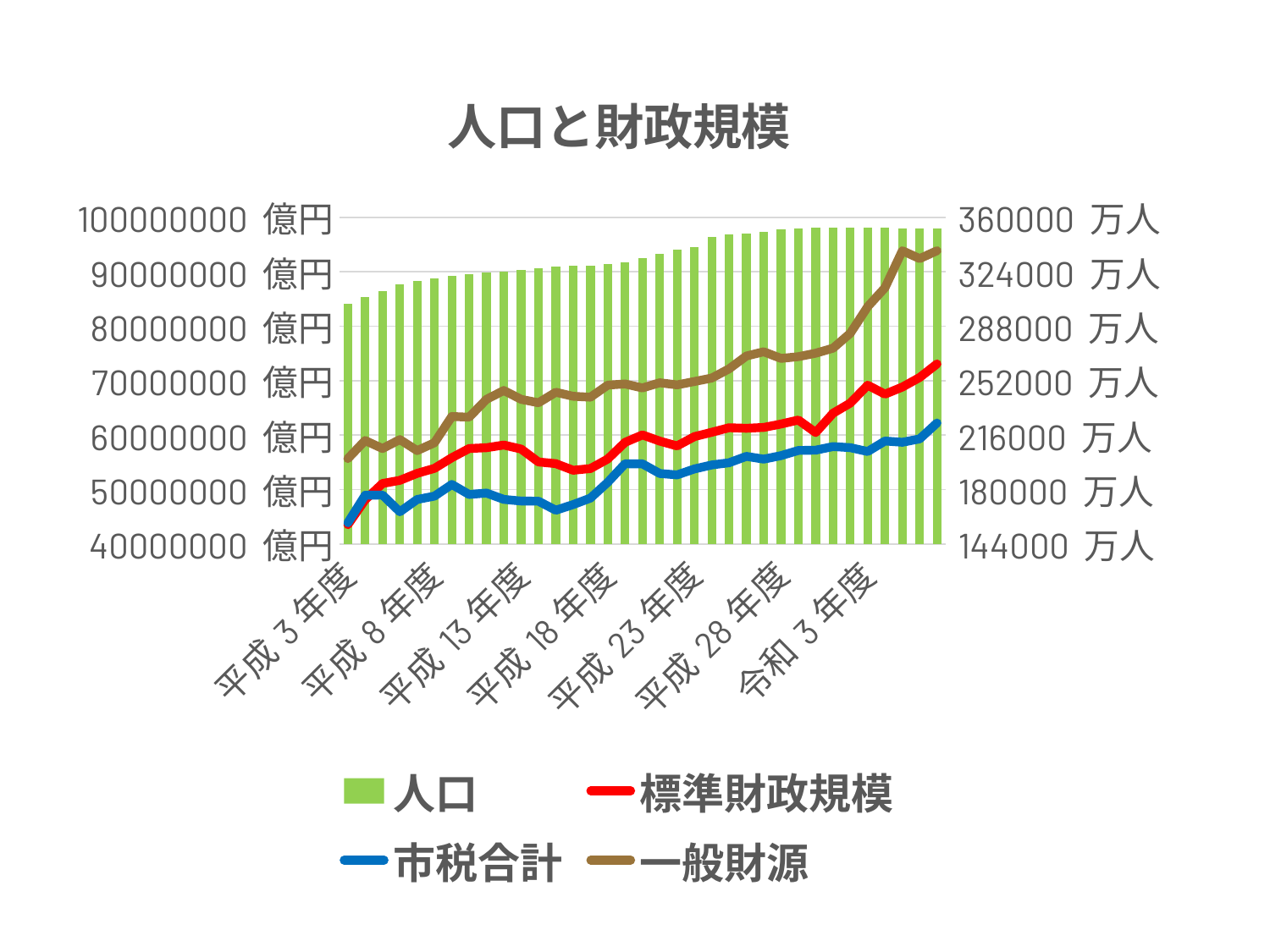

### Chart: 人口と財政規模

| Category | 人口 | 標準財政規模 | 市税合計 | 一般財源 |
|---|---|---|---|---|
| 平成3年度 | 302693.0 | 43527902.0 | 43882636.0 | 55672714.0 |
| 平成4年度 | 307000.0 | 48096448.0 | 48938031.0 | 58994838.0 |
| 平成5年度 | 311214.0 | 51093459.0 | 48971159.0 | 57531019.0 |
| 平成6年度 | 315470.0 | 51669753.0 | 45901539.0 | 59170871.0 |
| 平成7年度 | 317841.0 | 52969100.0 | 48157433.0 | 57146382.0 |
| 平成8年度 | 319667.0 | 53883229.0 | 48782563.0 | 58591213.0 |
| 平成9年度 | 321100.0 | 55838382.0 | 50916108.0 | 63410988.0 |
| 平成10年度 | 322478.0 | 57530894.0 | 49078066.0 | 63283670.0 |
| 平成11年度 | 323642.0 | 57680342.0 | 49341801.0 | 66558998.0 |
| 平成12年度 | 324253.0 | 58172195.0 | 48175995.0 | 68185332.0 |
| 平成13年度 | 325373.0 | 57431414.0 | 47870404.0 | 66565824.0 |
| 平成14年度 | 326321.0 | 55057356.0 | 47848292.0 | 65933178.0 |
| 平成15年度 | 327428.0 | 54747377.0 | 46180069.0 | 67867530.0 |
| 平成16年度 | 327881.0 | 53534138.0 | 47223493.0 | 67124857.0 |
| 平成17年度 | 328200.0 | 53850562.0 | 48417847.0 | 66955997.0 |
| 平成18年度 | 328917.0 | 55609965.0 | 51325739.0 | 69180481.0 |
| 平成19年度 | 330414.0 | 58654909.0 | 54725207.0 | 69387410.0 |
| 平成20年度 | 333003.0 | 60026127.0 | 54710900.0 | 68653428.0 |
| 平成21年度 | 335924.0 | 58889140.0 | 52940923.0 | 69606674.0 |
| 平成22年度 | 338536.0 | 58003776.0 | 52670887.0 | 69218660.0 |
| 平成23年度 | 340520.0 | 59710178.0 | 53770054.0 | 69841250.0 |
| 平成24年度 | 347010.0 | 60512721.0 | 54511849.0 | 70471570.0 |
| 平成25年度 | 348723.0 | 61343492.0 | 54912565.0 | 72160507.0 |
| 平成26年度 | 349388.0 | 61243692.0 | 56083269.0 | 74519007.0 |
| 平成27年度 | 350457.0 | 61406758.0 | 55571640.0 | 75302515.0 |
| 平成28年度 | 351863.0 | 62031528.0 | 56225882.0 | 74077433.0 |
| 平成29年度 | 352418.0 | 62763342.0 | 57167181.0 | 74400315.0 |
| 平成30年度 | 353078.0 | 60457580.0 | 57225191.0 | 75036008.0 |
| 令和元年度 | 353456.0 | 64006993.0 | 57887745.0 | 75961103.0 |
| 令和2年度 | 353442.0 | 65885027.0 | 57680898.0 | 78704922.0 |
| 令和3年度 | 352896.0 | 69162366.0 | 56974715.0 | 83581288.0 |
| 令和4年度 | 352986.0 | 67518828.0 | 58902490.0 | 87069216.0 |
| 令和5年度 | 352836.0 | 68822466.0 | 58678867.0 | 93860712.0 |
| 令和6年度 | 352673.0 | 70582222.0 | 59303978.0 | 92410695.0 |
| 令和7年度 | 352637.0 | 73075274.0 | 62223771.0 | 93860712.0 |